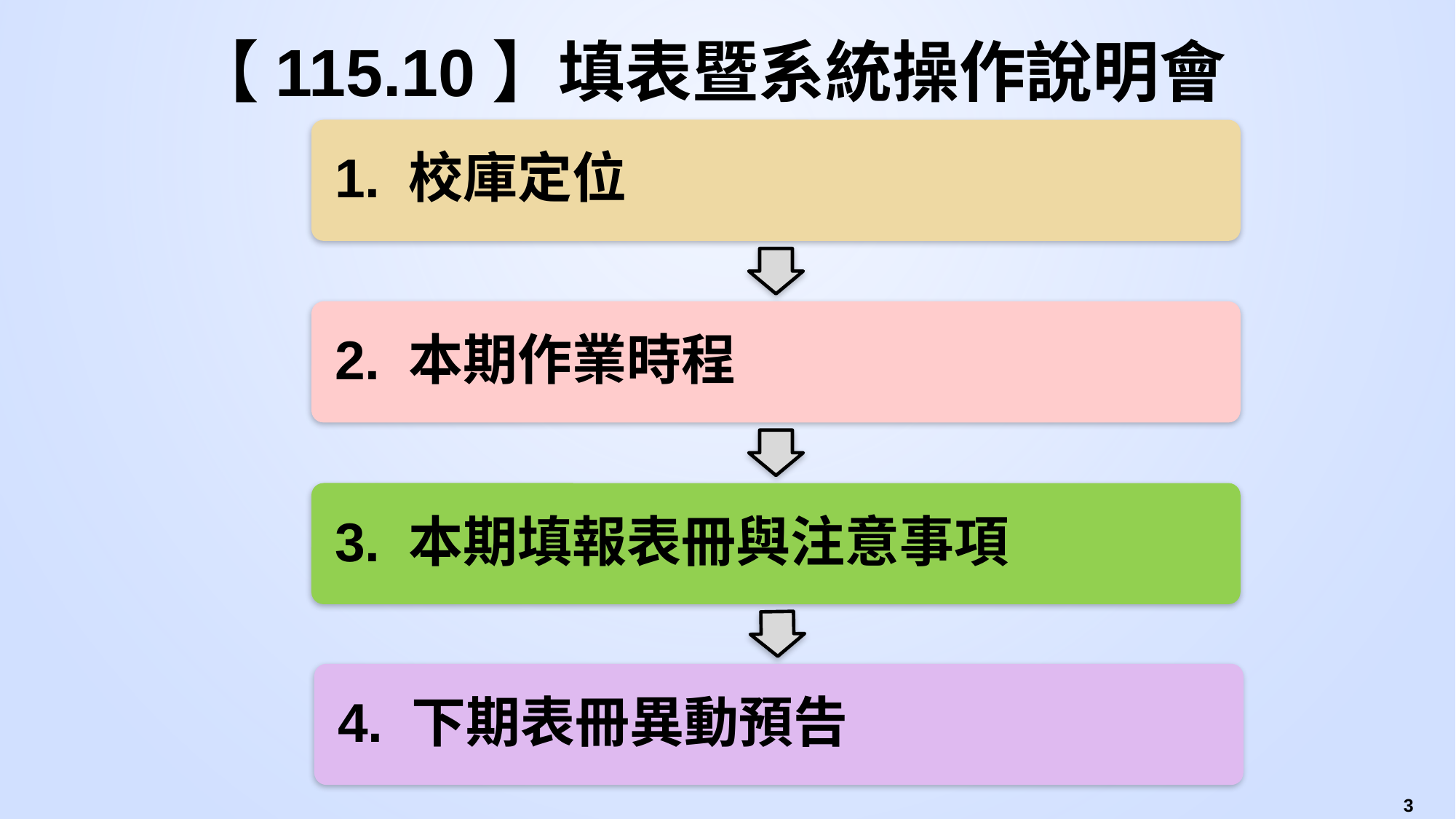

# 【115.10】填表暨系統操作說明會
1. 校庫定位

2. 本期作業時程

3. 本期填報表冊與注意事項

4. 下期表冊異動預告